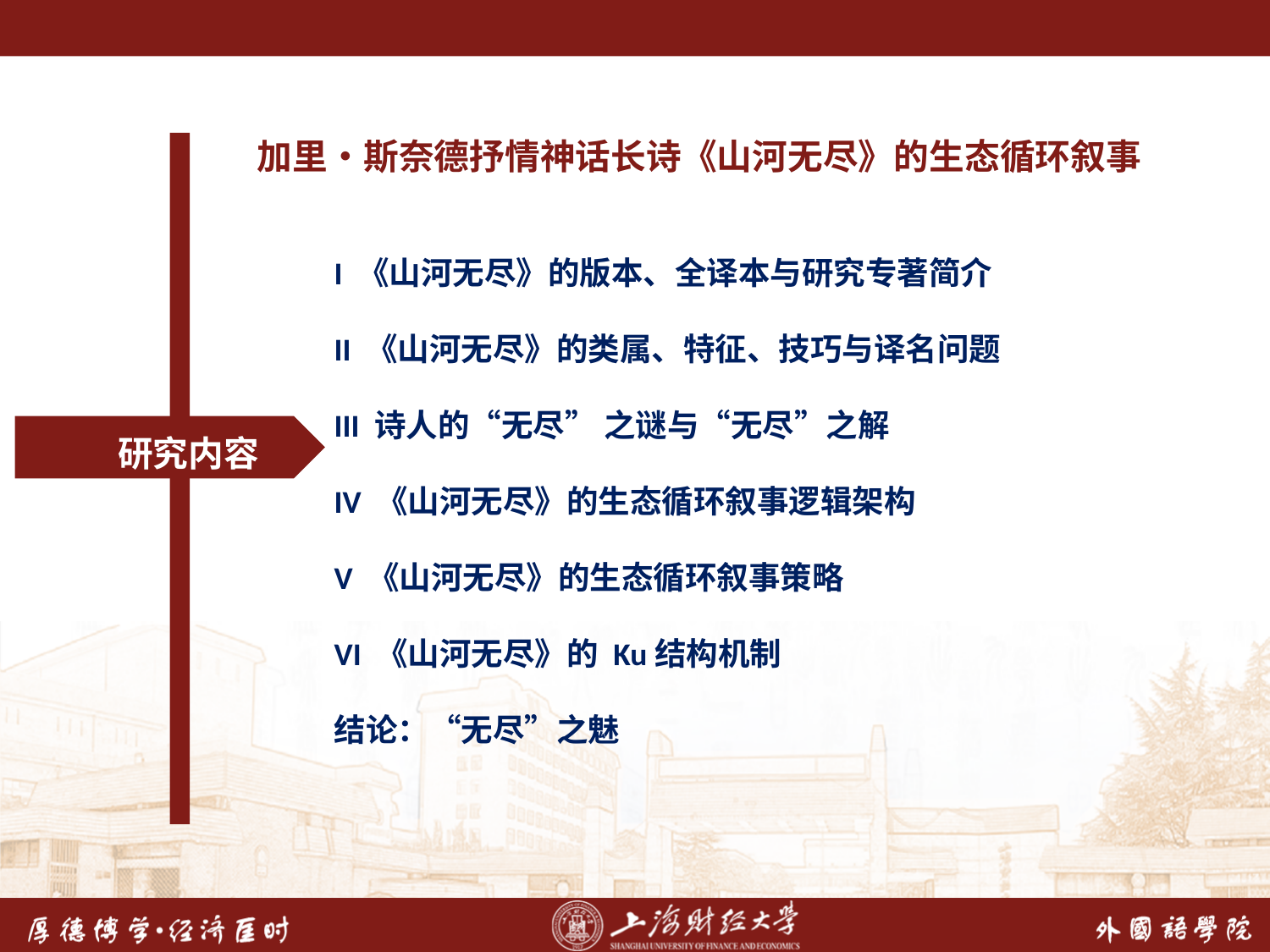

加里•斯奈德抒情神话长诗《山河无尽》的生态循环叙事

I 《山河无尽》的版本、全译本与研究专著简介
II 《山河无尽》的类属、特征、技巧与译名问题
III 诗人的“无尽” 之谜与“无尽”之解
IV 《山河无尽》的生态循环叙事逻辑架构
V 《山河无尽》的生态循环叙事策略
VI 《山河无尽》的 Ku结构机制
结论：“无尽”之魅
       研究内容